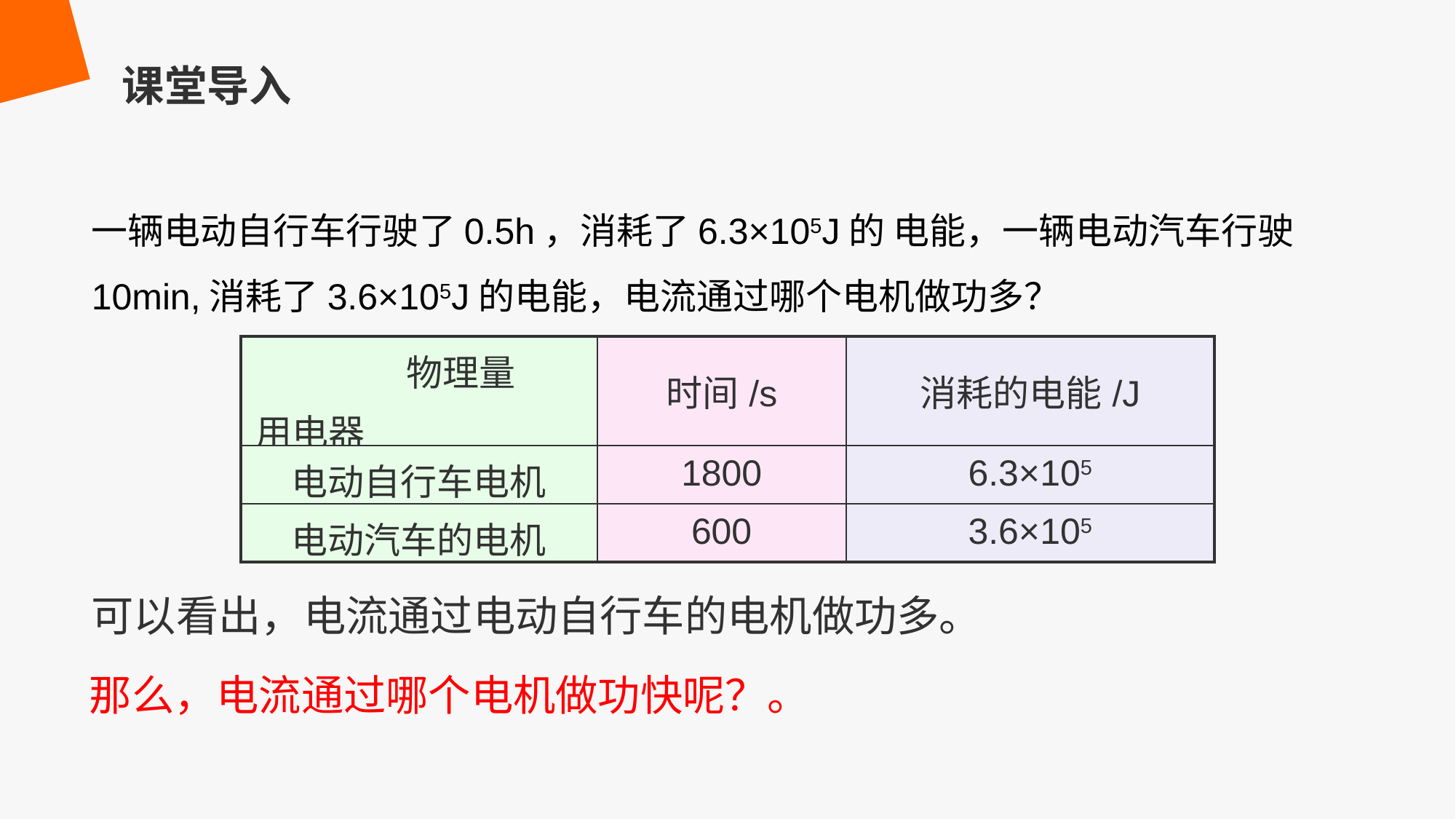

课堂导入
一辆电动自行车行驶了0.5h，消耗了6.3×105J的 电能，一辆电动汽车行驶10min,消耗了3.6×105J的电能，电流通过哪个电机做功多？
| 物理量 用电器 | 时间/s | 消耗的电能/J |
| --- | --- | --- |
| 电动自行车电机 | 1800 | 6.3×105 |
| 电动汽车的电机 | 600 | 3.6×105 |
可以看出，电流通过电动自行车的电机做功多。
那么，电流通过哪个电机做功快呢？。